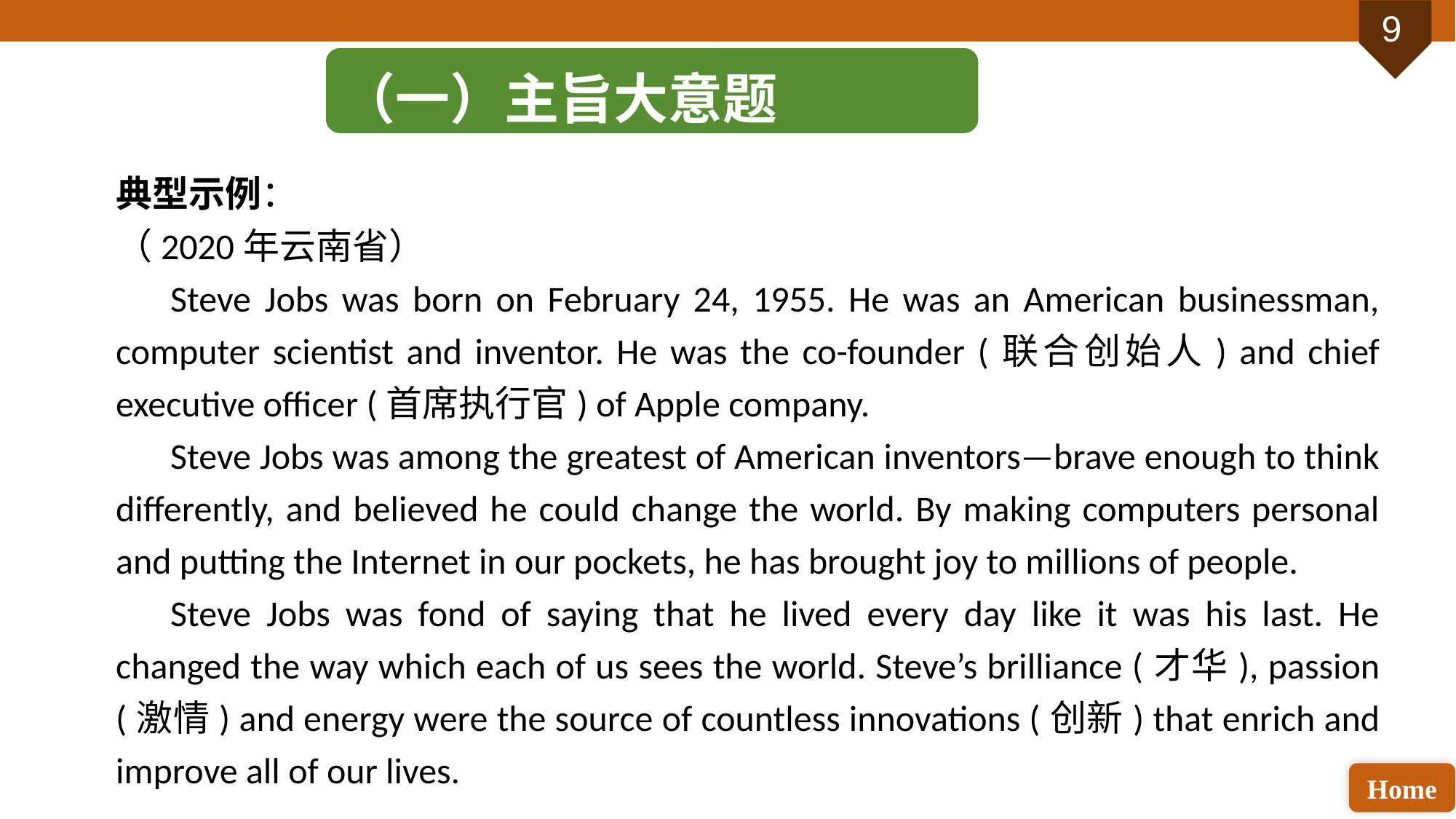

（一）主旨大意题
典型示例：
（2020年云南省）
Steve Jobs was born on February 24, 1955. He was an American businessman, computer scientist and inventor. He was the co-founder (联合创始人) and chief executive officer (首席执行官) of Apple company.
Steve Jobs was among the greatest of American inventors—brave enough to think differently, and believed he could change the world. By making computers personal and putting the Internet in our pockets, he has brought joy to millions of people.
Steve Jobs was fond of saying that he lived every day like it was his last. He changed the way which each of us sees the world. Steve’s brilliance (才华), passion (激情) and energy were the source of countless innovations (创新) that enrich and improve all of our lives.